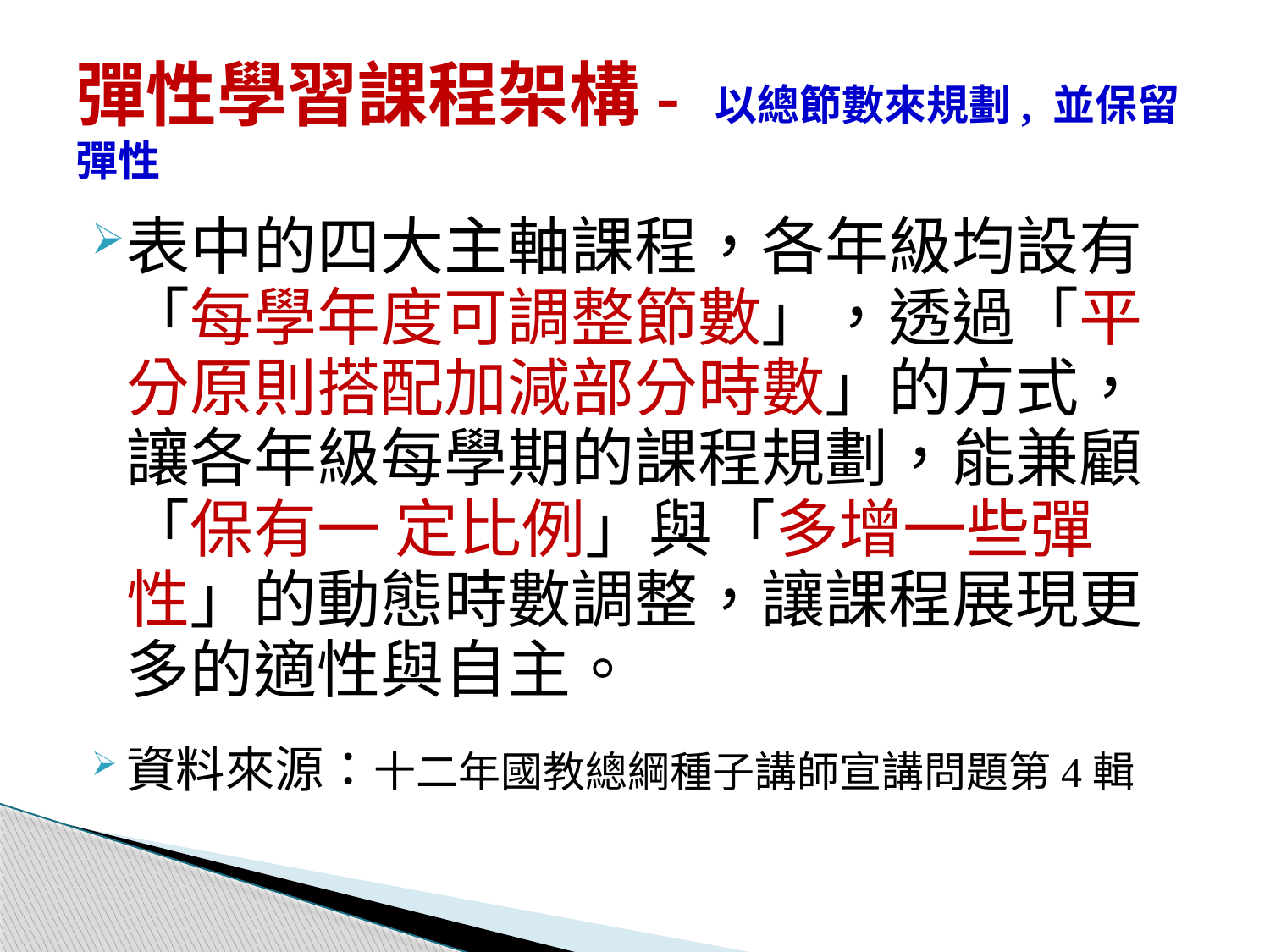

# 彈性學習課程架構- 以總節數來規劃, 並保留彈性
表中的四大主軸課程，各年級均設有「每學年度可調整節數」，透過「平分原則搭配加減部分時數」的方式，讓各年級每學期的課程規劃，能兼顧「保有一 定比例」與「多增一些彈性」的動態時數調整，讓課程展現更多的適性與自主。
資料來源：十二年國教總綱種子講師宣講問題第4輯